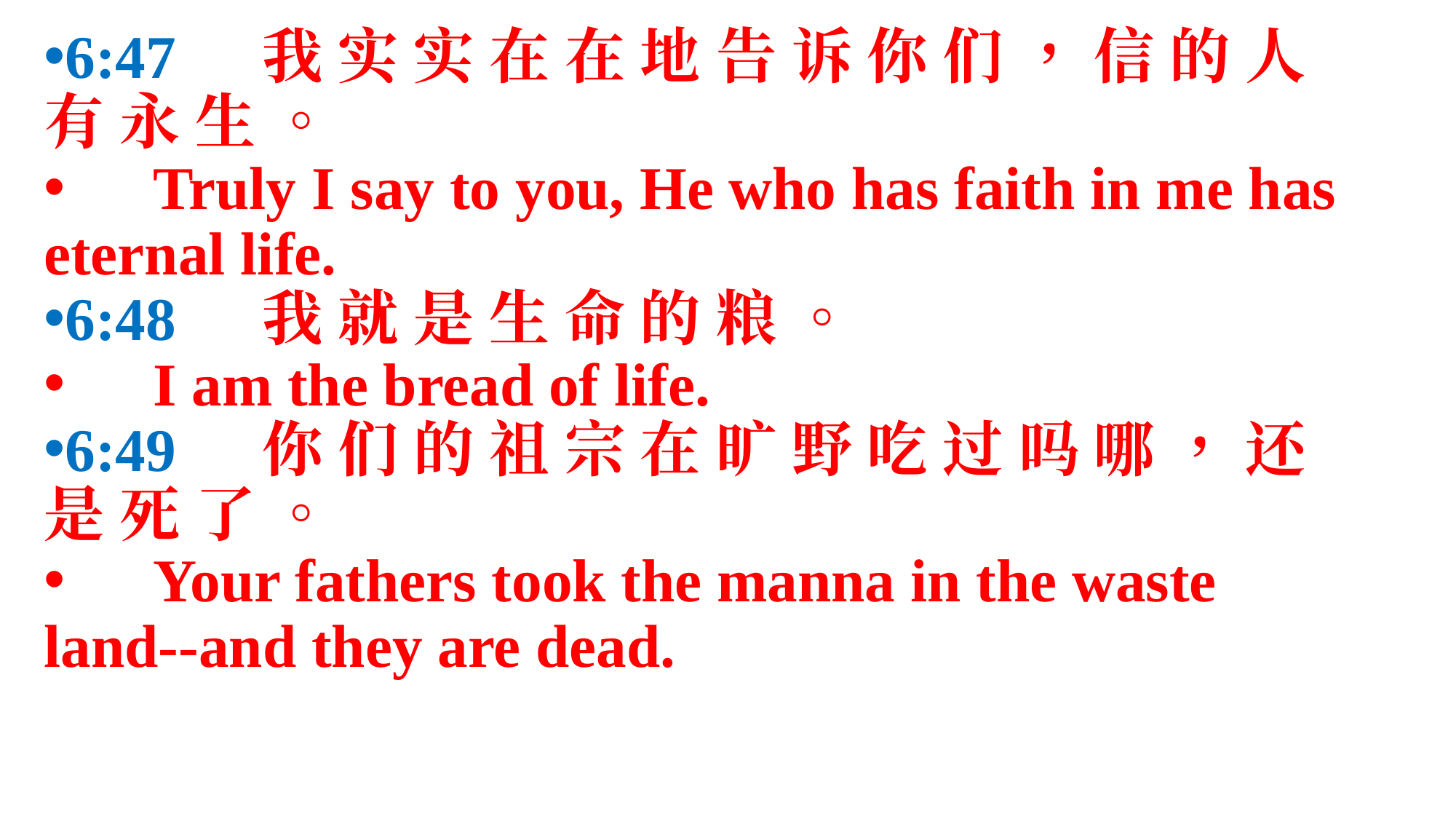

6:47	我 实 实 在 在 地 告 诉 你 们 ， 信 的 人 有 永 生 。
   	Truly I say to you, He who has faith in me has eternal life.
6:48	我 就 是 生 命 的 粮 。
   	I am the bread of life.
6:49	你 们 的 祖 宗 在 旷 野 吃 过 吗 哪 ， 还 是 死 了 。
   	Your fathers took the manna in the waste land--and they are dead.